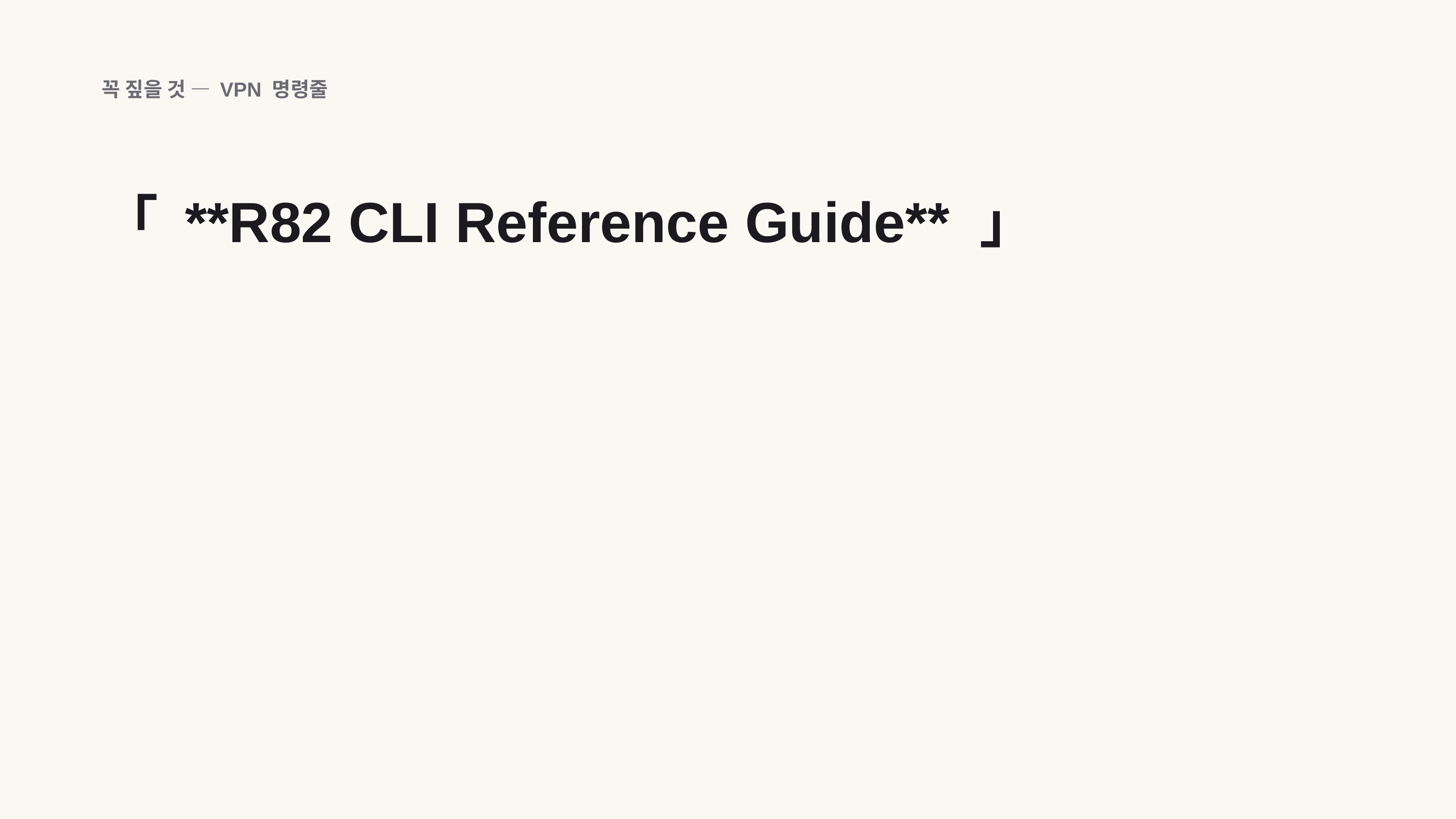

꼭 짚을 것 — VPN 명령줄
「 **R82 CLI Reference Guide** 」